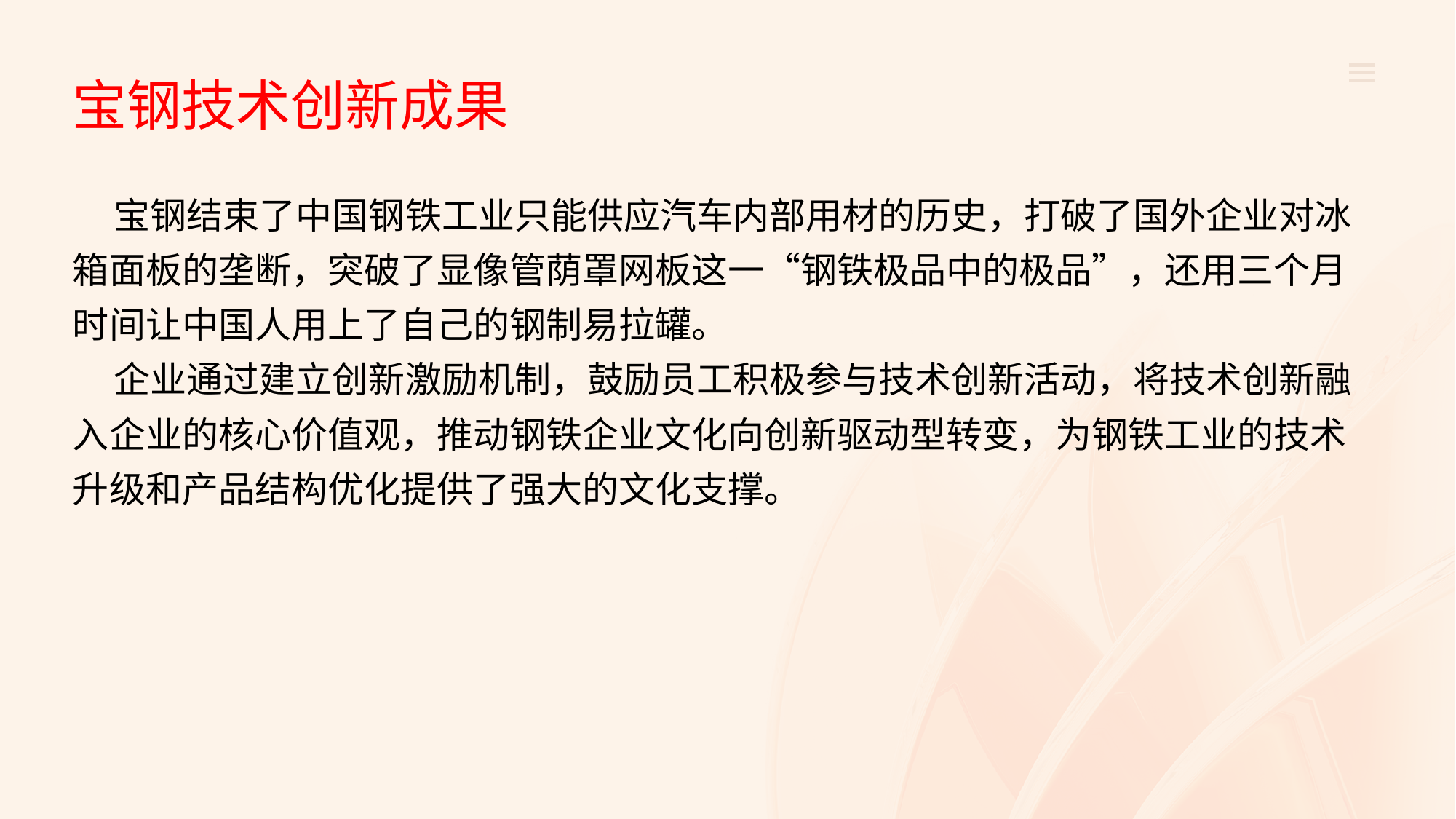

宝钢技术创新成果
    宝钢结束了中国钢铁工业只能供应汽车内部用材的历史，打破了国外企业对冰箱面板的垄断，突破了显像管荫罩网板这一“钢铁极品中的极品”，还用三个月时间让中国人用上了自己的钢制易拉罐。
    企业通过建立创新激励机制，鼓励员工积极参与技术创新活动，将技术创新融入企业的核心价值观，推动钢铁企业文化向创新驱动型转变，为钢铁工业的技术升级和产品结构优化提供了强大的文化支撑。